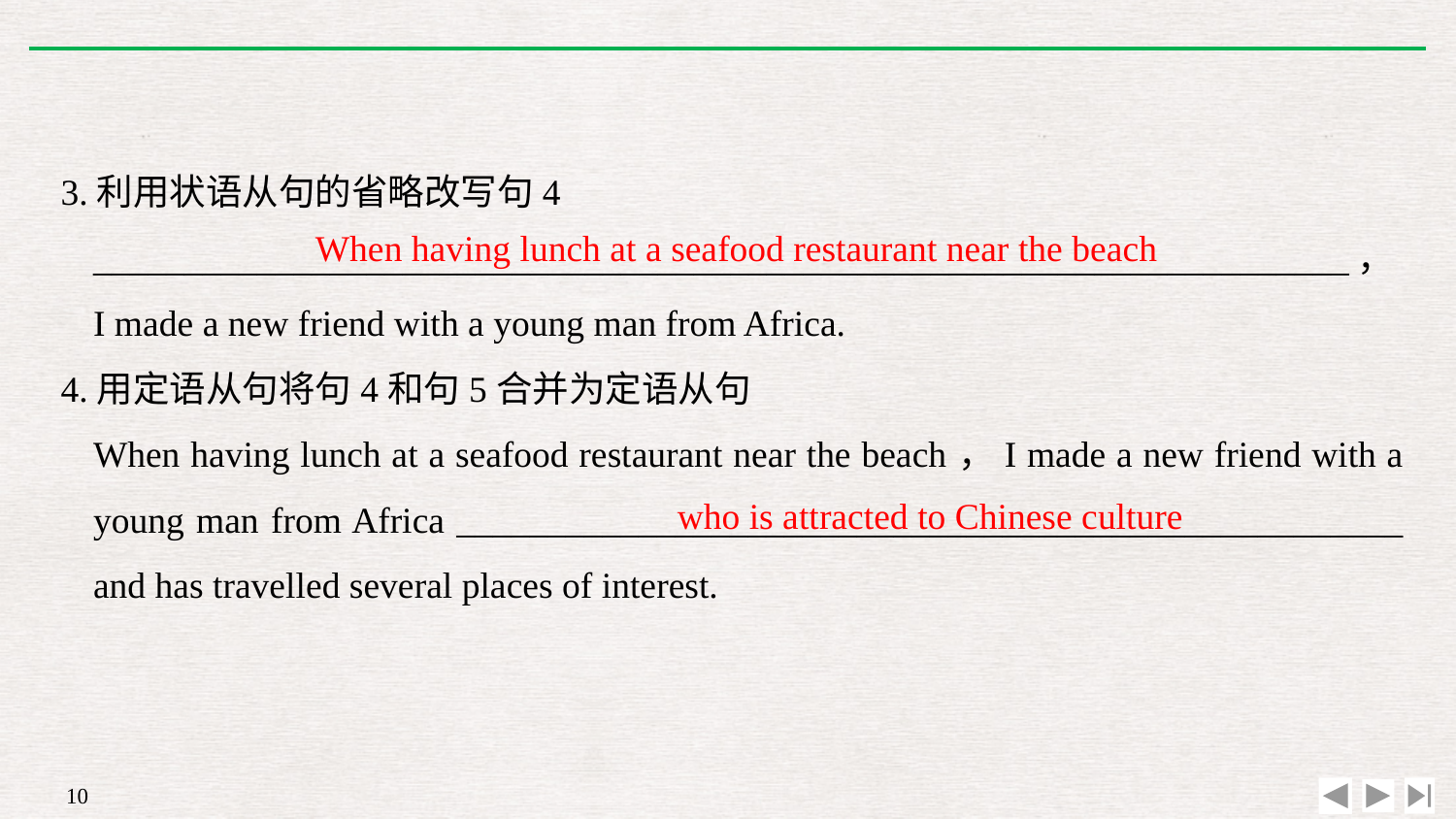

3.利用状语从句的省略改写句4
	_____________________________________________________________________，
	I made a new friend with a young man from Africa.
4.用定语从句将句4和句5合并为定语从句
	When having lunch at a seafood restaurant near the beach，I made a new friend with a young man from Africa ____________________________________________________ and has travelled several places of interest.
When having lunch at a seafood restaurant near the beach
who is attracted to Chinese culture